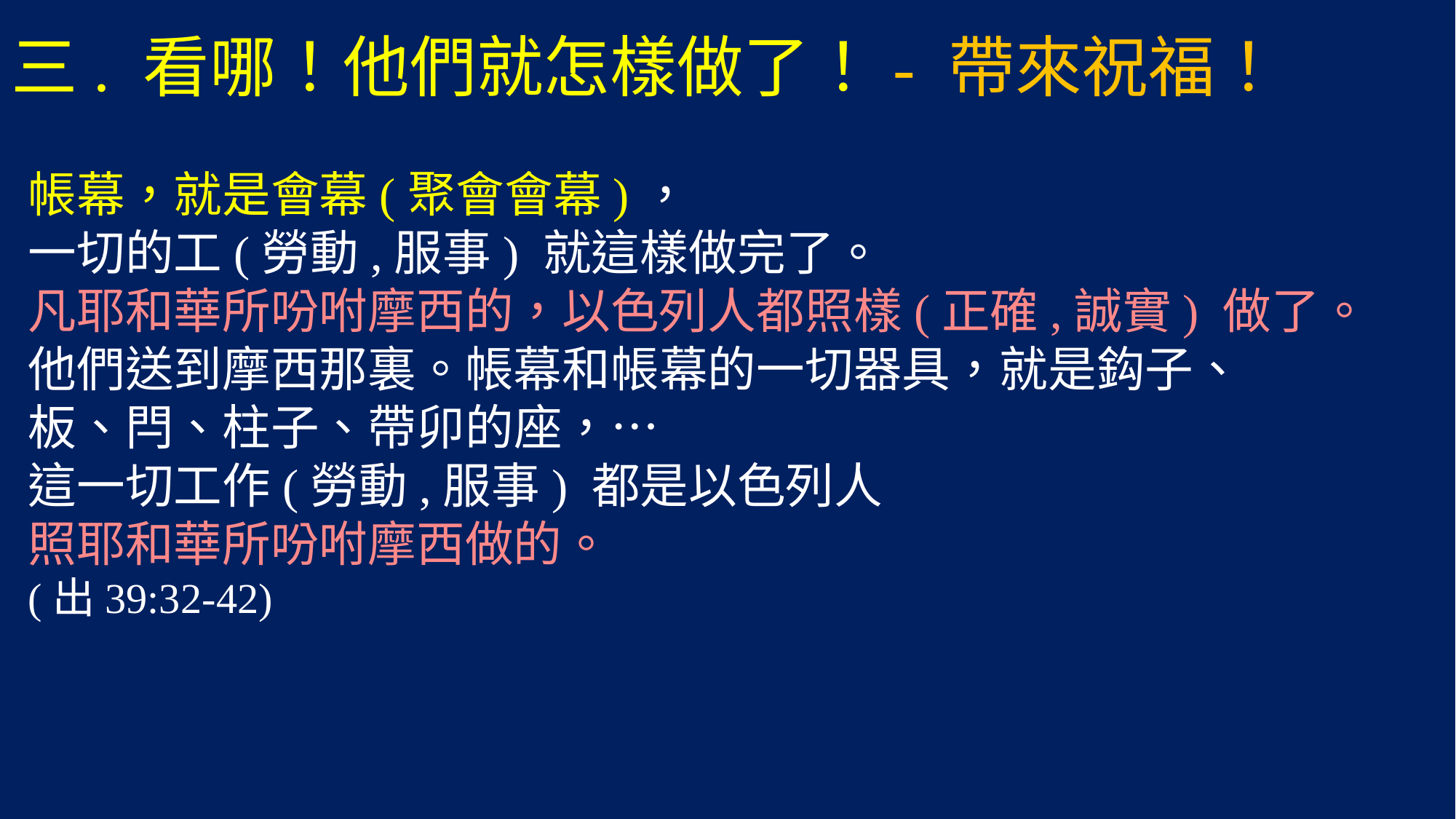

# 三. 看哪！他們就怎樣做了！- 帶來祝福！

帳幕，就是會幕(聚會會幕)，
一切的工(勞動,服事) 就這樣做完了。
凡耶和華所吩咐摩西的，以色列人都照樣(正確,誠實) 做了。
他們送到摩西那裏。帳幕和帳幕的一切器具，就是鈎子、
板、閂、柱子、帶卯的座，…
這一切工作(勞動,服事) 都是以色列人
照耶和華所吩咐摩西做的。
(出39:32-42)